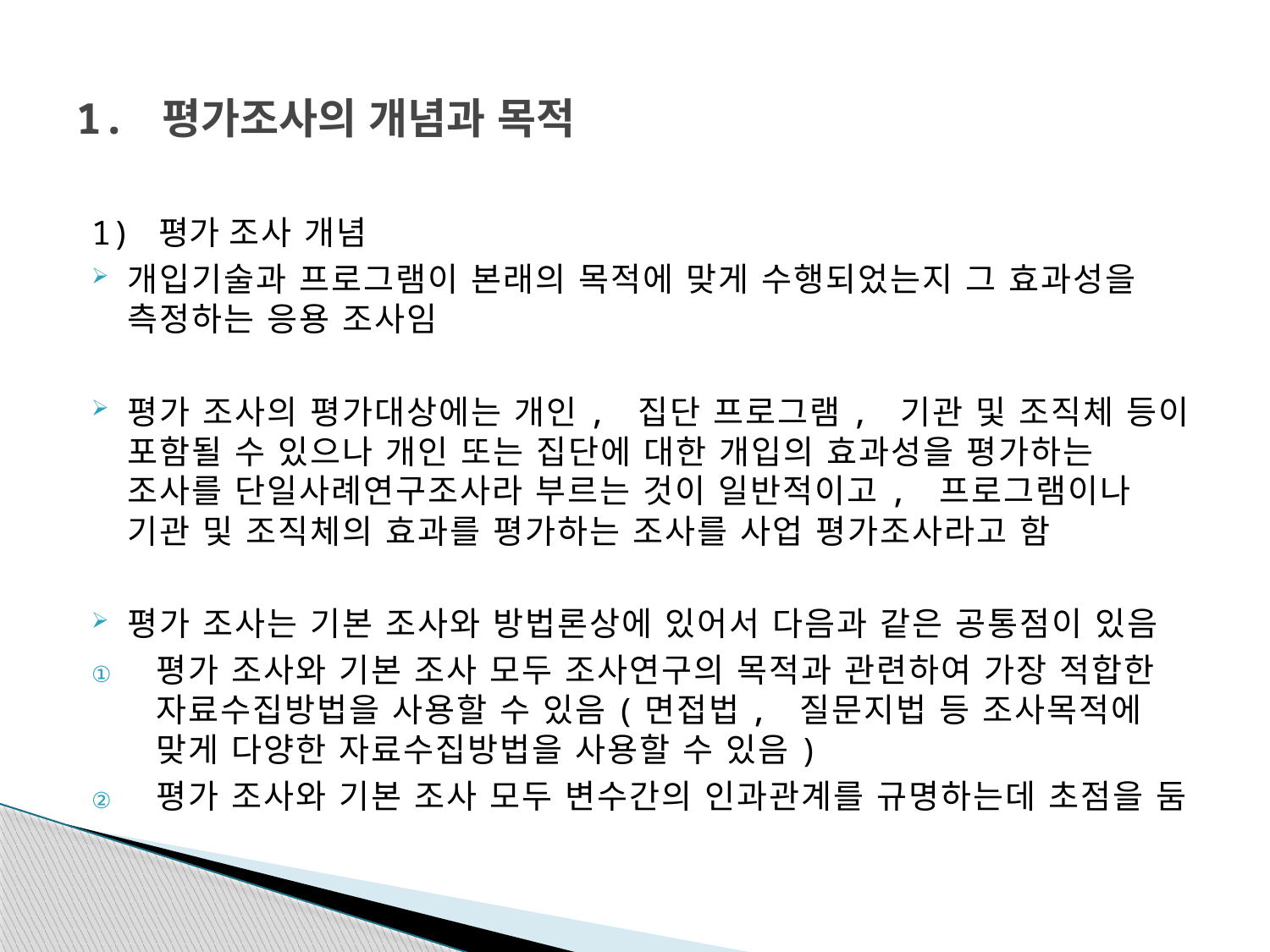

# 1. 평가조사의 개념과 목적
1) 평가 조사 개념
개입기술과 프로그램이 본래의 목적에 맞게 수행되었는지 그 효과성을 측정하는 응용 조사임

평가 조사의 평가대상에는 개인, 집단 프로그램, 기관 및 조직체 등이 포함될 수 있으나 개인 또는 집단에 대한 개입의 효과성을 평가하는 조사를 단일사례연구조사라 부르는 것이 일반적이고, 프로그램이나 기관 및 조직체의 효과를 평가하는 조사를 사업 평가조사라고 함

평가 조사는 기본 조사와 방법론상에 있어서 다음과 같은 공통점이 있음
평가 조사와 기본 조사 모두 조사연구의 목적과 관련하여 가장 적합한 자료수집방법을 사용할 수 있음(면접법, 질문지법 등 조사목적에 맞게 다양한 자료수집방법을 사용할 수 있음)
평가 조사와 기본 조사 모두 변수간의 인과관계를 규명하는데 초점을 둠